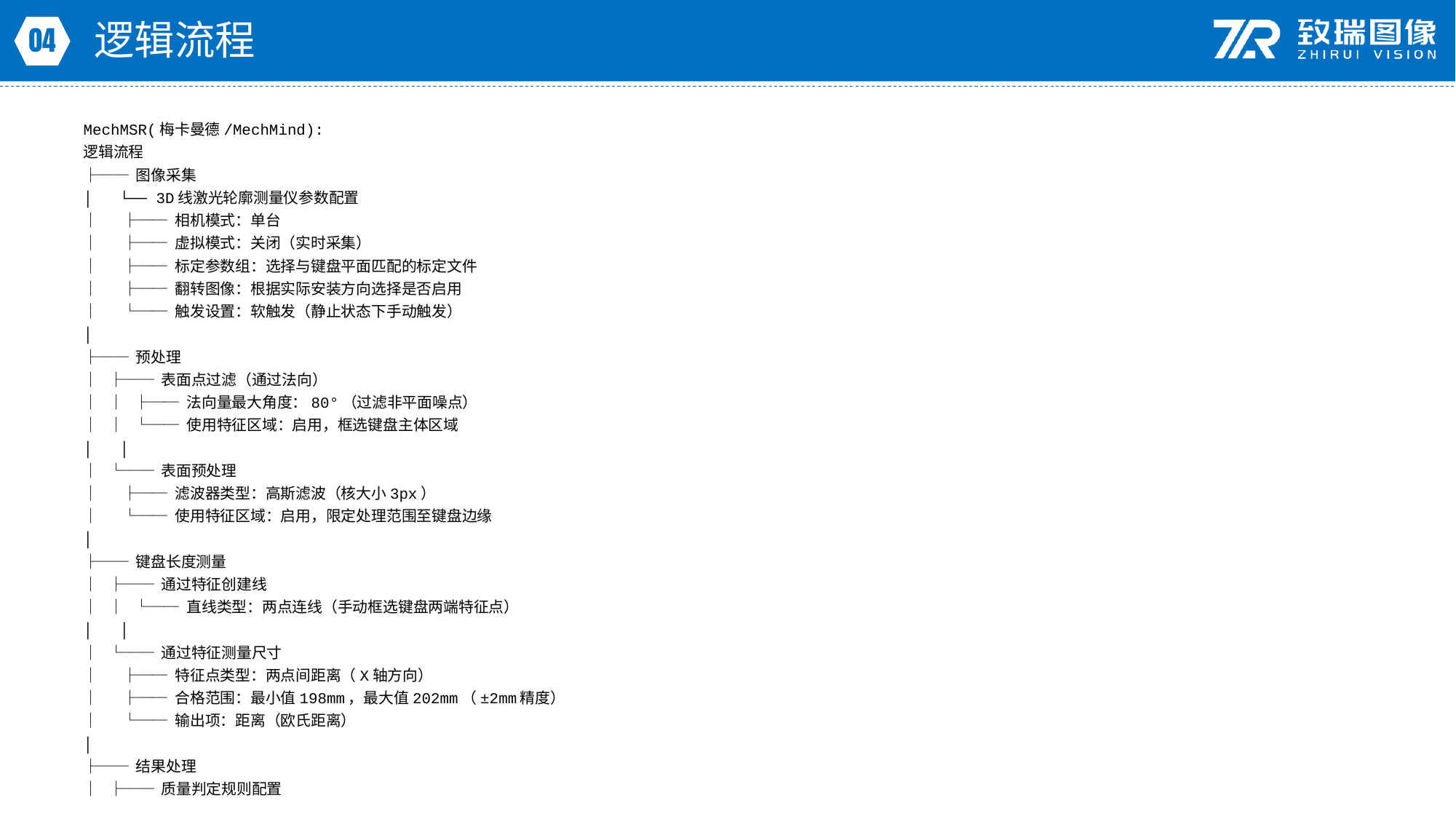

逻辑流程
04

MechMSR(梅卡曼德/MechMind):
逻辑流程
├── 图像采集
│   └── 3D线激光轮廓测量仪参数配置
│       ├── 相机模式：单台
│       ├── 虚拟模式：关闭（实时采集）
│       ├── 标定参数组：选择与键盘平面匹配的标定文件
│       ├── 翻转图像：根据实际安装方向选择是否启用
│       └── 触发设置：软触发（静止状态下手动触发）
│
├── 预处理
│   ├── 表面点过滤（通过法向）
│   │   ├── 法向量最大角度：80°（过滤非平面噪点）
│   │   └── 使用特征区域：启用，框选键盘主体区域
│   │
│   └── 表面预处理
│       ├── 滤波器类型：高斯滤波（核大小3px）
│       └── 使用特征区域：启用，限定处理范围至键盘边缘
│
├── 键盘长度测量
│   ├── 通过特征创建线
│   │   └── 直线类型：两点连线（手动框选键盘两端特征点）
│   │
│   └── 通过特征测量尺寸
│       ├── 特征点类型：两点间距离（X轴方向）
│       ├── 合格范围：最小值198mm，最大值202mm（±2mm精度）
│       └── 输出项：距离（欧氏距离）
│
├── 结果处理
│   ├── 质量判定规则配置